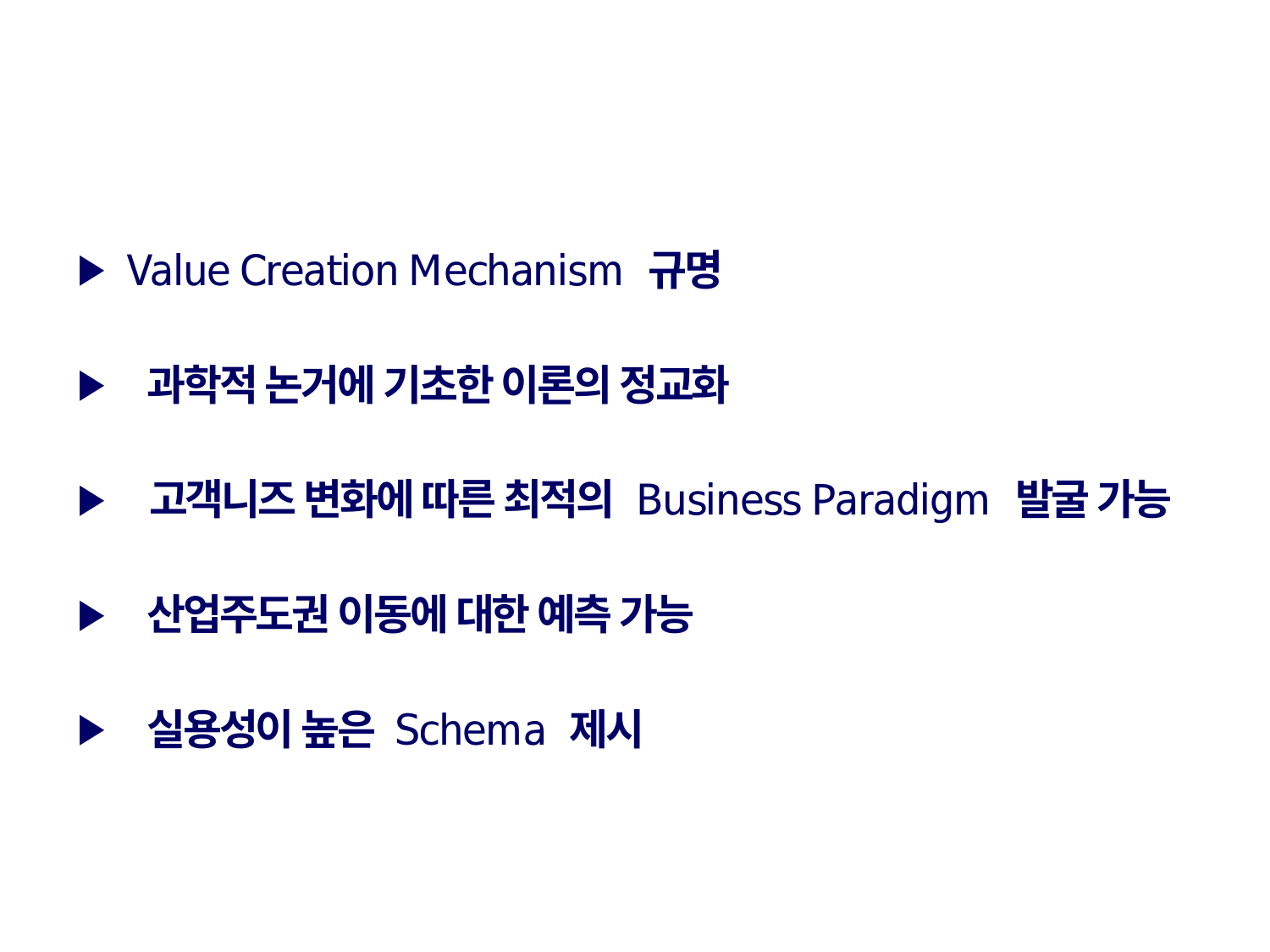

Dynamic Management의 특장점
Value Creation Mechanism 규명
 과학적 논거에 기초한 이론의 정교화
 고객니즈 변화에 따른 최적의 Business Paradigm 발굴 가능
 산업주도권 이동에 대한 예측 가능
 실용성이 높은 Schema 제시